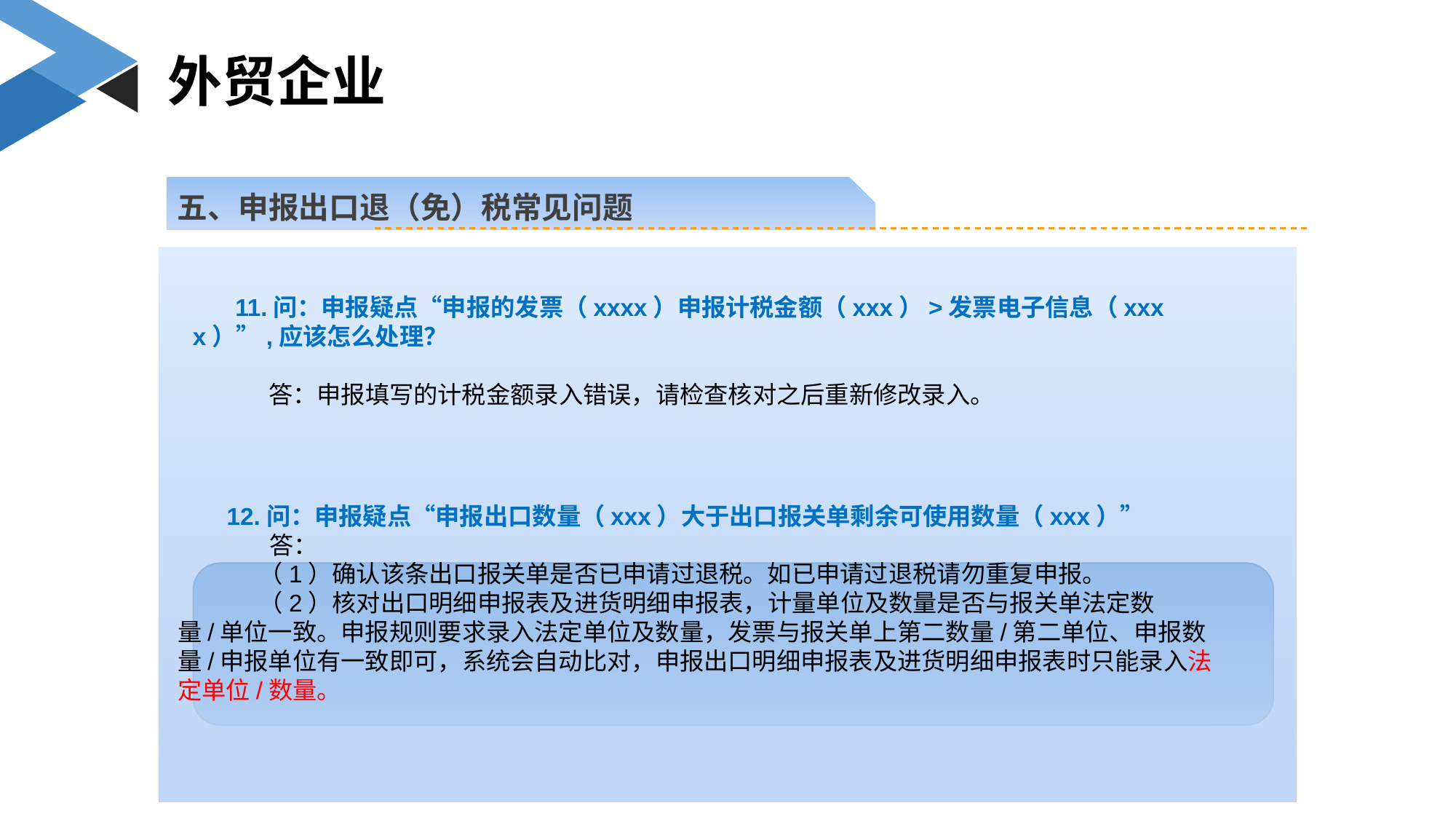

外贸企业

五、申报出口退（免）税常见问题

11.问：申报疑点“申报的发票（xxxx）申报计税金额（xxx）>发票电子信息（xxxx）”,应该怎么处理？

       答：申报填写的计税金额录入错误，请检查核对之后重新修改录入。

 12.问：申报疑点“申报出口数量（xxx）大于出口报关单剩余可使用数量（xxx）”
          答：
        （1）确认该条出口报关单是否已申请过退税。如已申请过退税请勿重复申报。
        （2）核对出口明细申报表及进货明细申报表，计量单位及数量是否与报关单法定数量/单位一致。申报规则要求录入法定单位及数量，发票与报关单上第二数量/第二单位、申报数量/申报单位有一致即可，系统会自动比对，申报出口明细申报表及进货明细申报表时只能录入法定单位/数量。